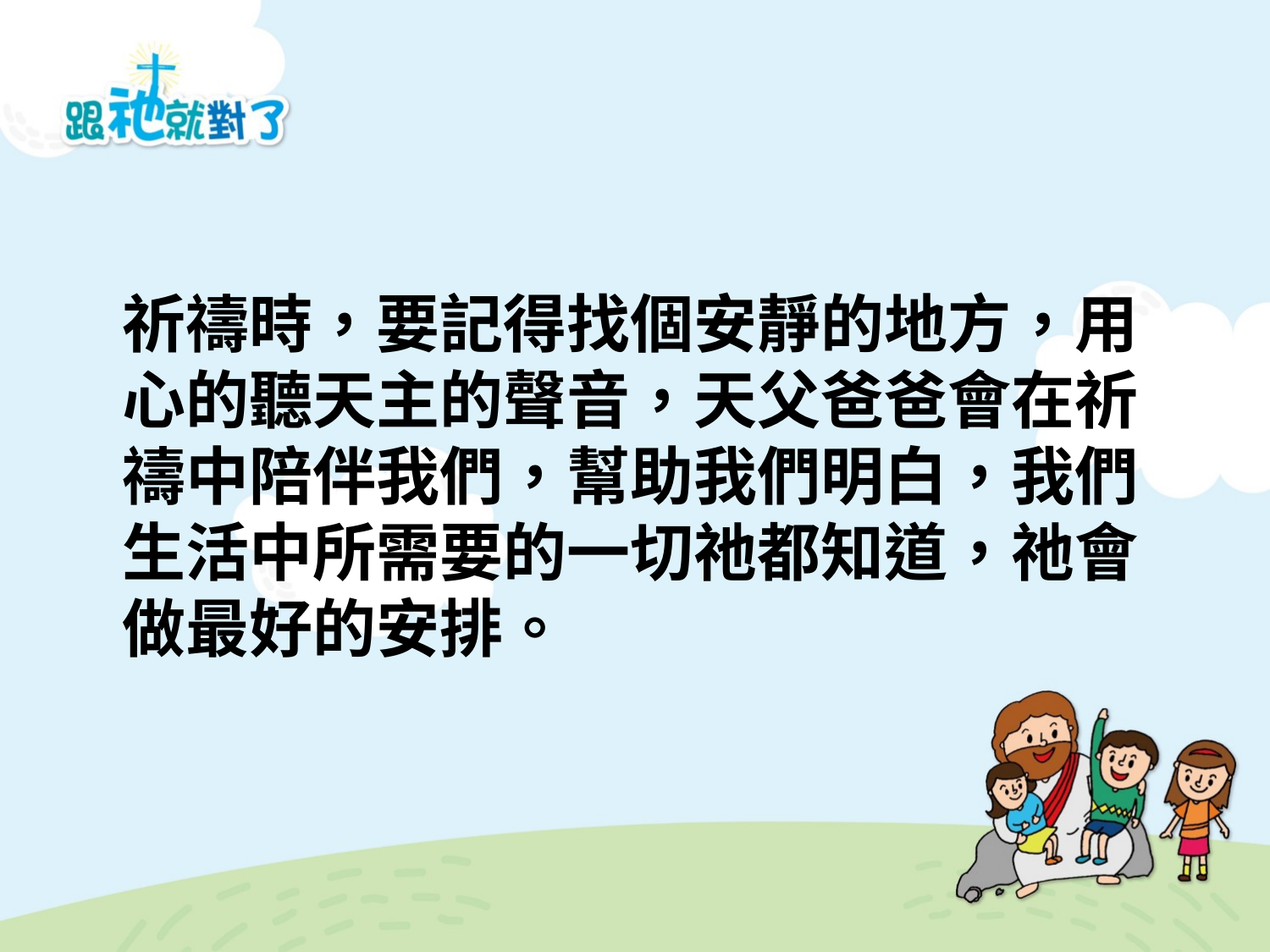

祈禱時，要記得找個安靜的地方，用心的聽天主的聲音，天父爸爸會在祈禱中陪伴我們，幫助我們明白，我們生活中所需要的一切祂都知道，祂會做最好的安排。